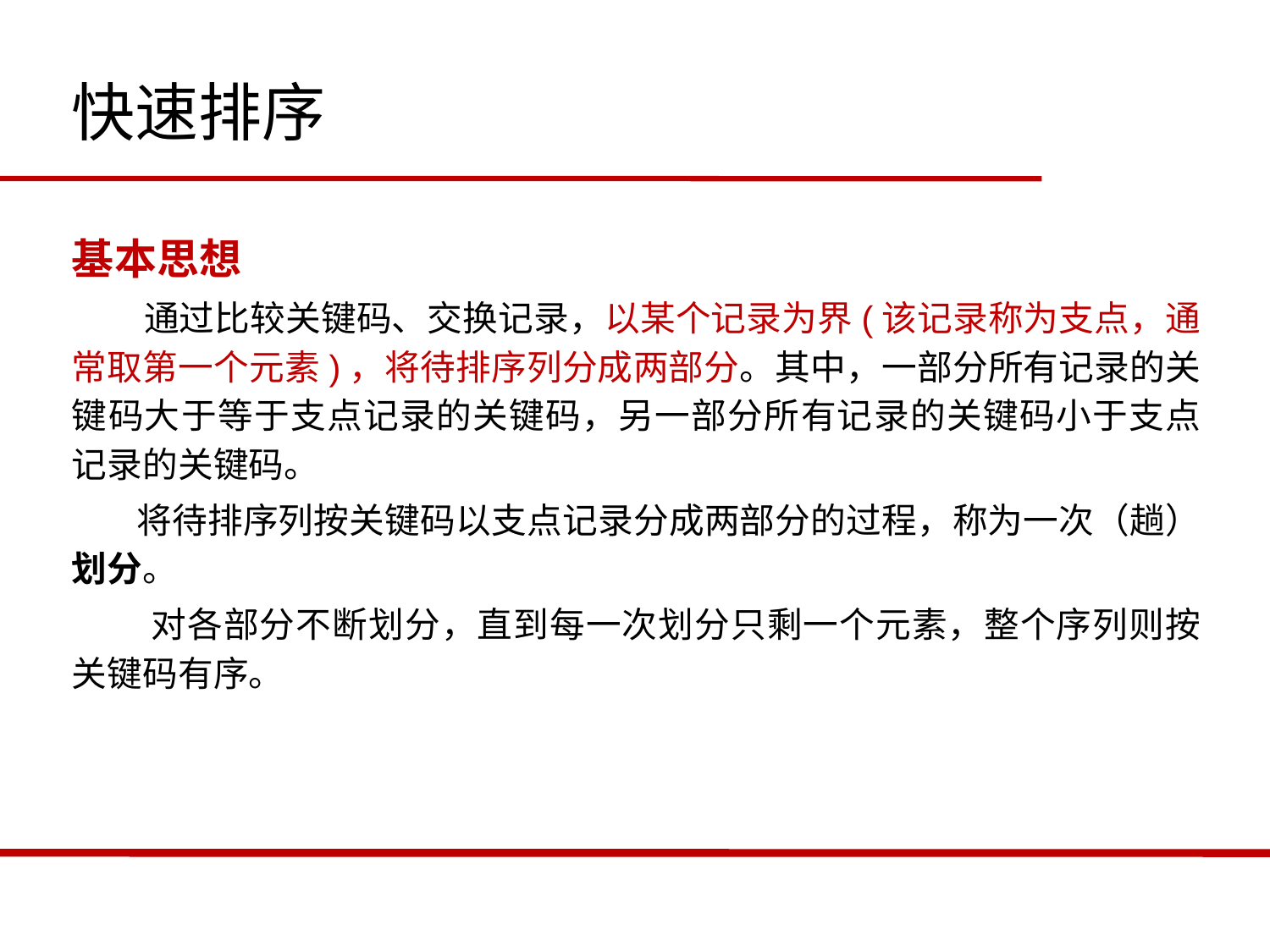

快速排序
基本思想
        通过比较关键码、交换记录，以某个记录为界(该记录称为支点，通常取第一个元素)，将待排序列分成两部分。其中，一部分所有记录的关键码大于等于支点记录的关键码，另一部分所有记录的关键码小于支点记录的关键码。
       将待排序列按关键码以支点记录分成两部分的过程，称为一次（趟）划分。
        对各部分不断划分，直到每一次划分只剩一个元素，整个序列则按关键码有序。